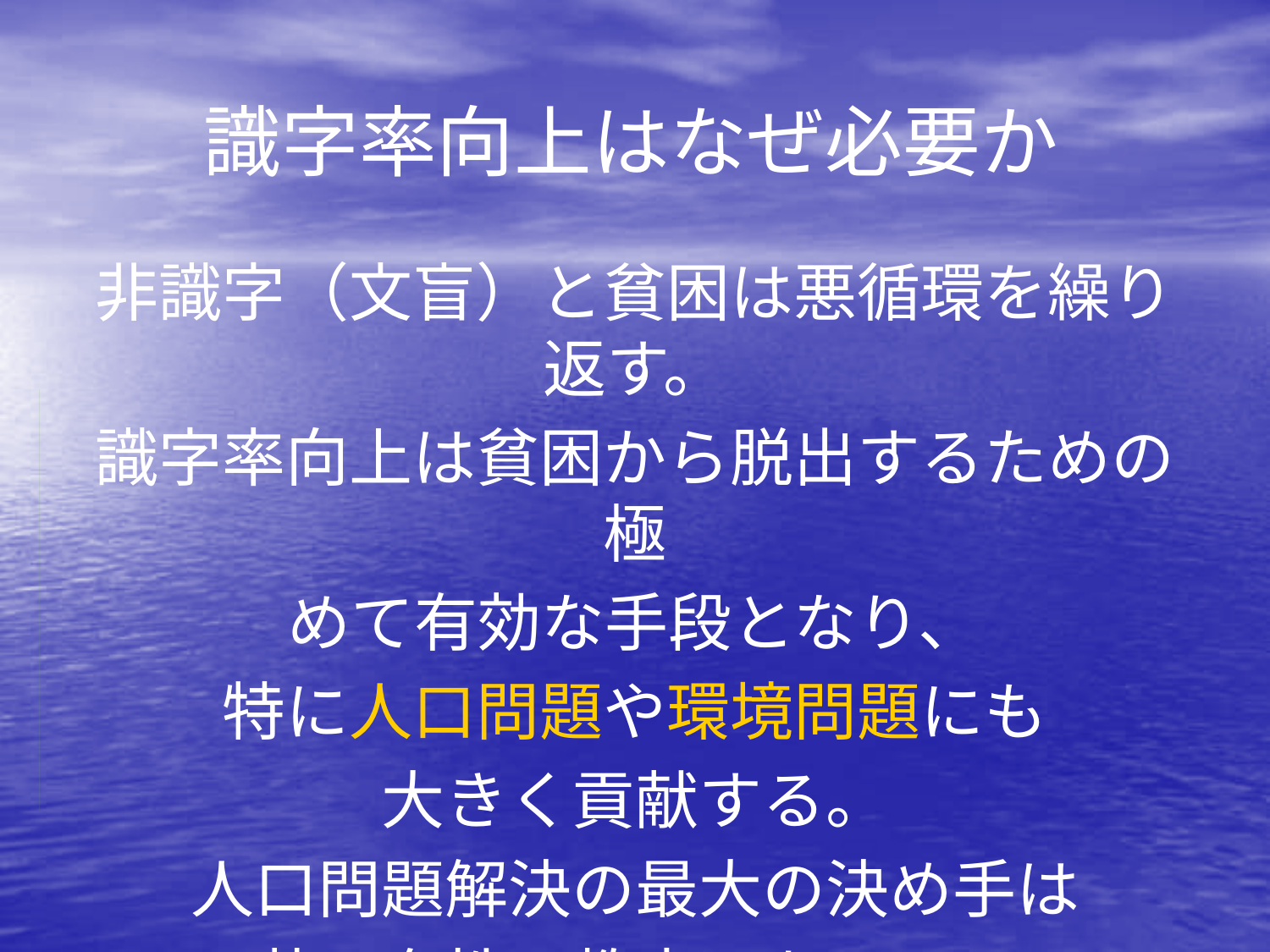

# 識字率向上はなぜ必要か
非識字（文盲）と貧困は悪循環を繰り返す。
識字率向上は貧困から脱出するための極
めて有効な手段となり、
特に人口問題や環境問題にも
大きく貢献する。
人口問題解決の最大の決め手は
若い女性の教育である。